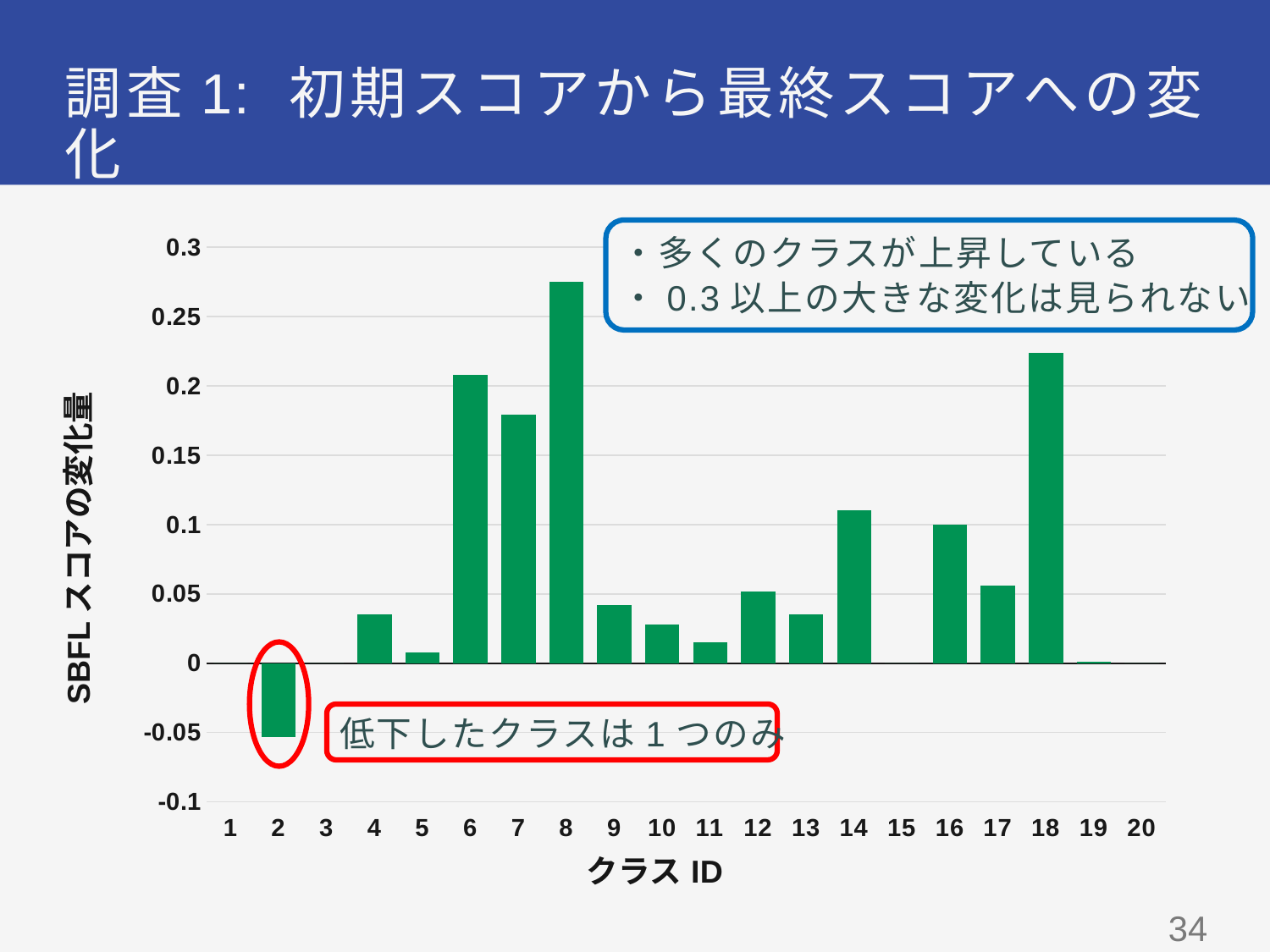

# 調査1: 初期スコアから最終スコアへの変化

### Chart

| Category |  |
|---|---|
・多くのクラスが上昇している
・0.3以上の大きな変化は見られない

低下したクラスは1つのみ
34